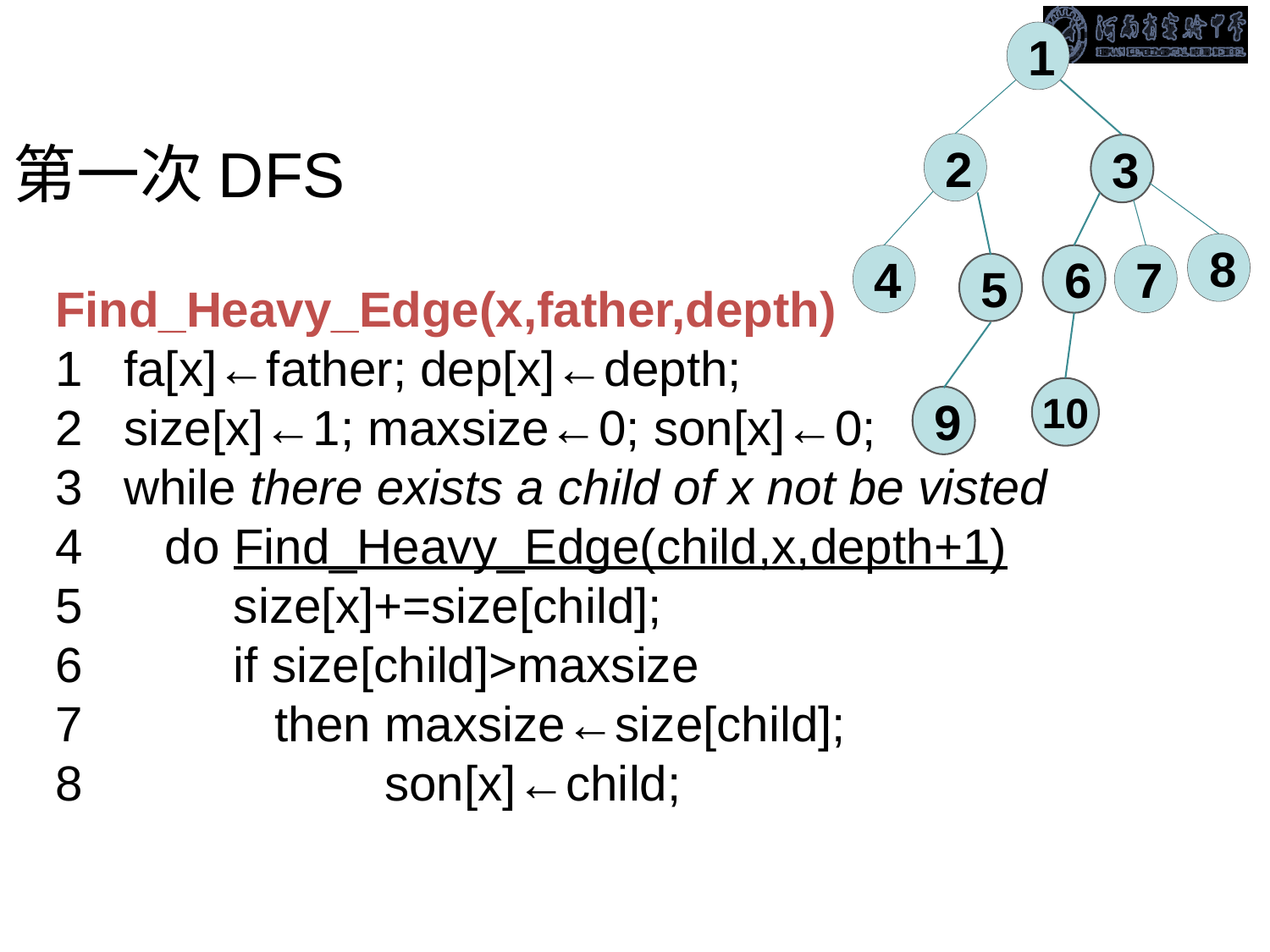

1
2
3
8
4
6
7
5
10
9
第一次DFS
Find_Heavy_Edge(x,father,depth)
1   fa[x]←father; dep[x]←depth;
2   size[x]←1; maxsize←0; son[x]←0;
3   while there exists a child of x not be visted
4      do Find_Heavy_Edge(child,x,depth+1)
5           size[x]+=size[child];
6           if size[child]>maxsize
7              then maxsize←size[child];
8                      son[x]←child;